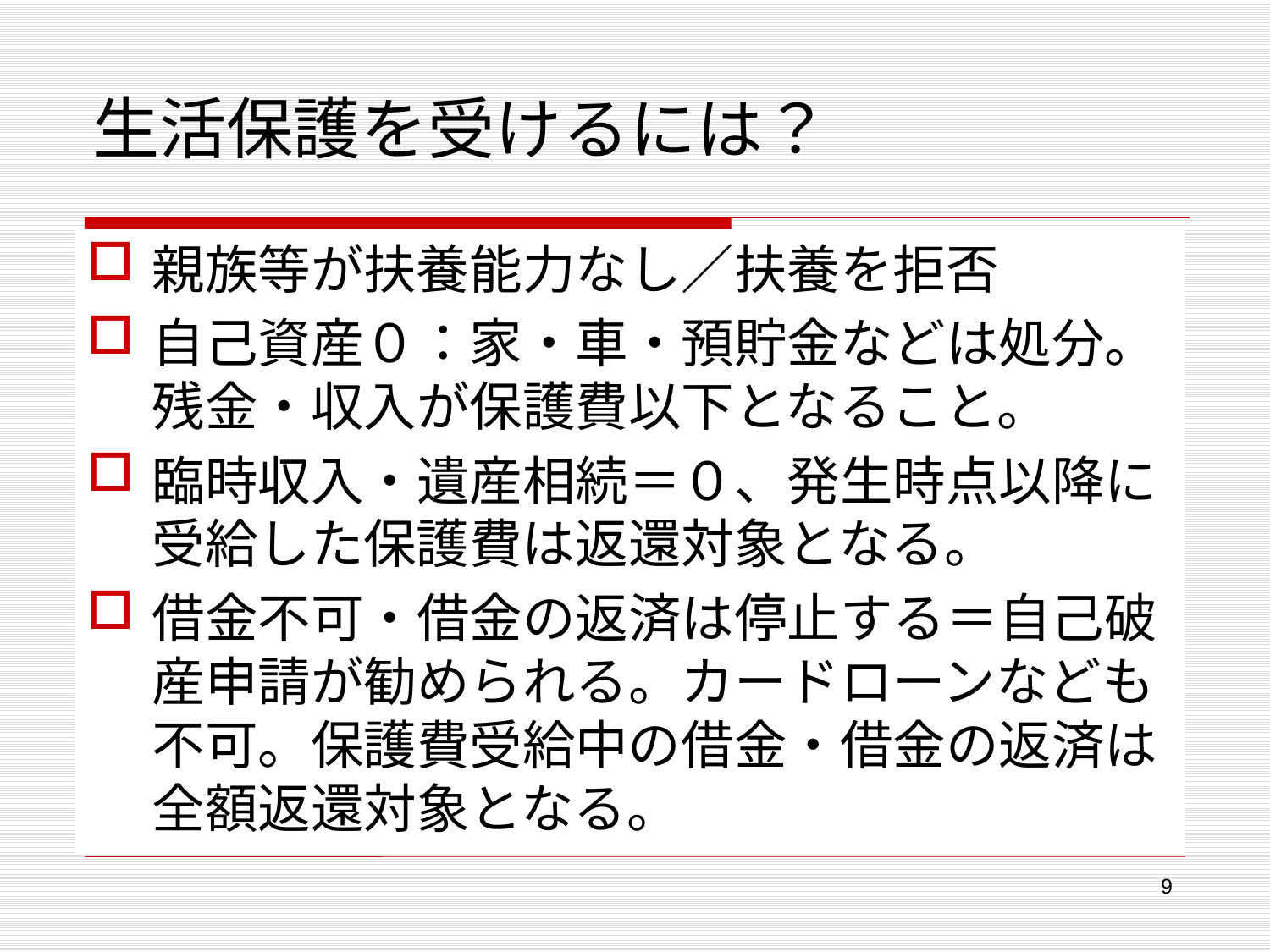

# 生活保護を受けるには？
親族等が扶養能力なし／扶養を拒否
自己資産０：家・車・預貯金などは処分。残金・収入が保護費以下となること。
臨時収入・遺産相続＝０、発生時点以降に受給した保護費は返還対象となる。
借金不可・借金の返済は停止する＝自己破産申請が勧められる。カードローンなども不可。保護費受給中の借金・借金の返済は全額返還対象となる。

9